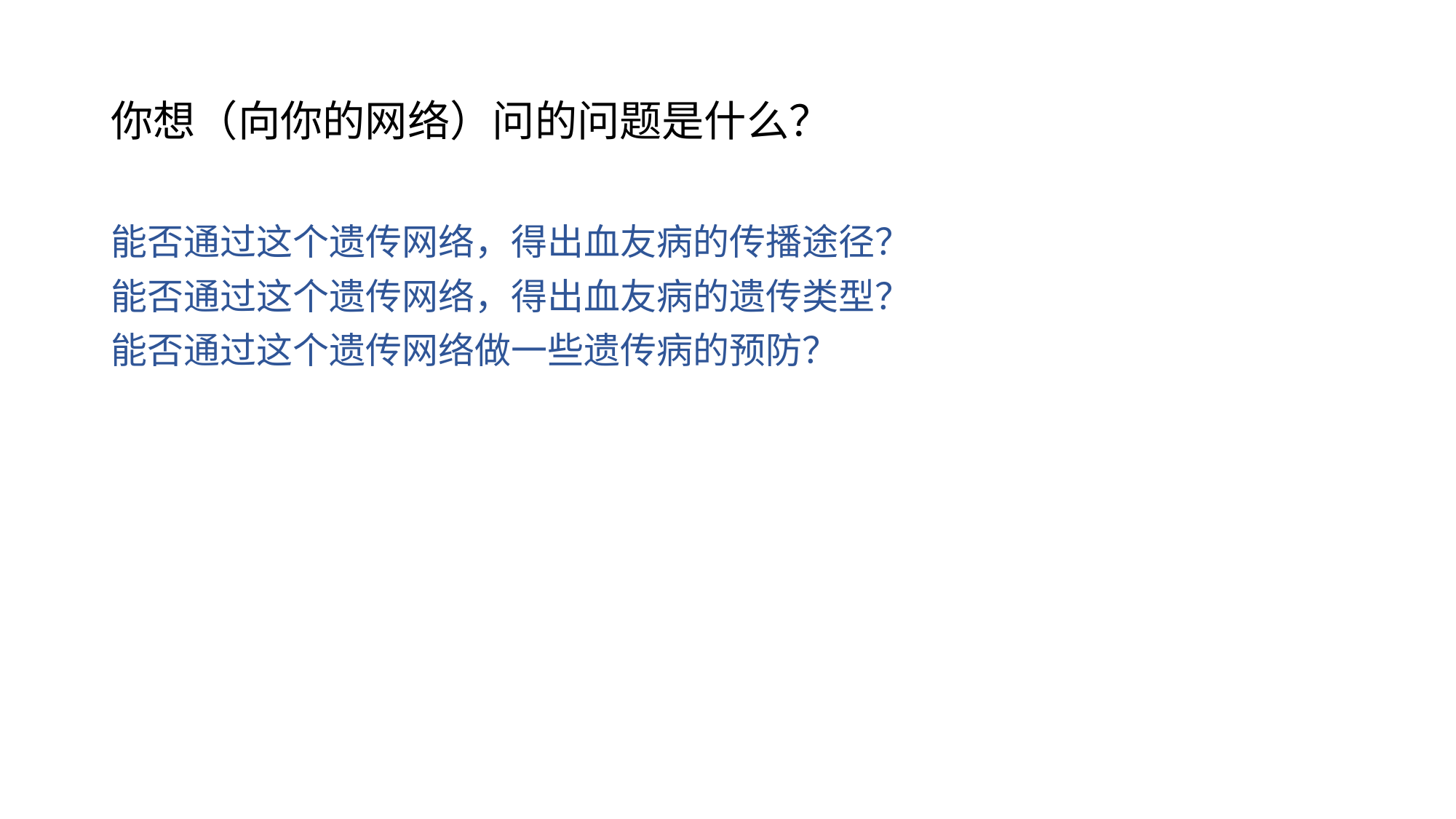

# 你想（向你的网络）问的问题是什么？
能否通过这个遗传网络，得出血友病的传播途径？
能否通过这个遗传网络，得出血友病的遗传类型？
能否通过这个遗传网络做一些遗传病的预防？